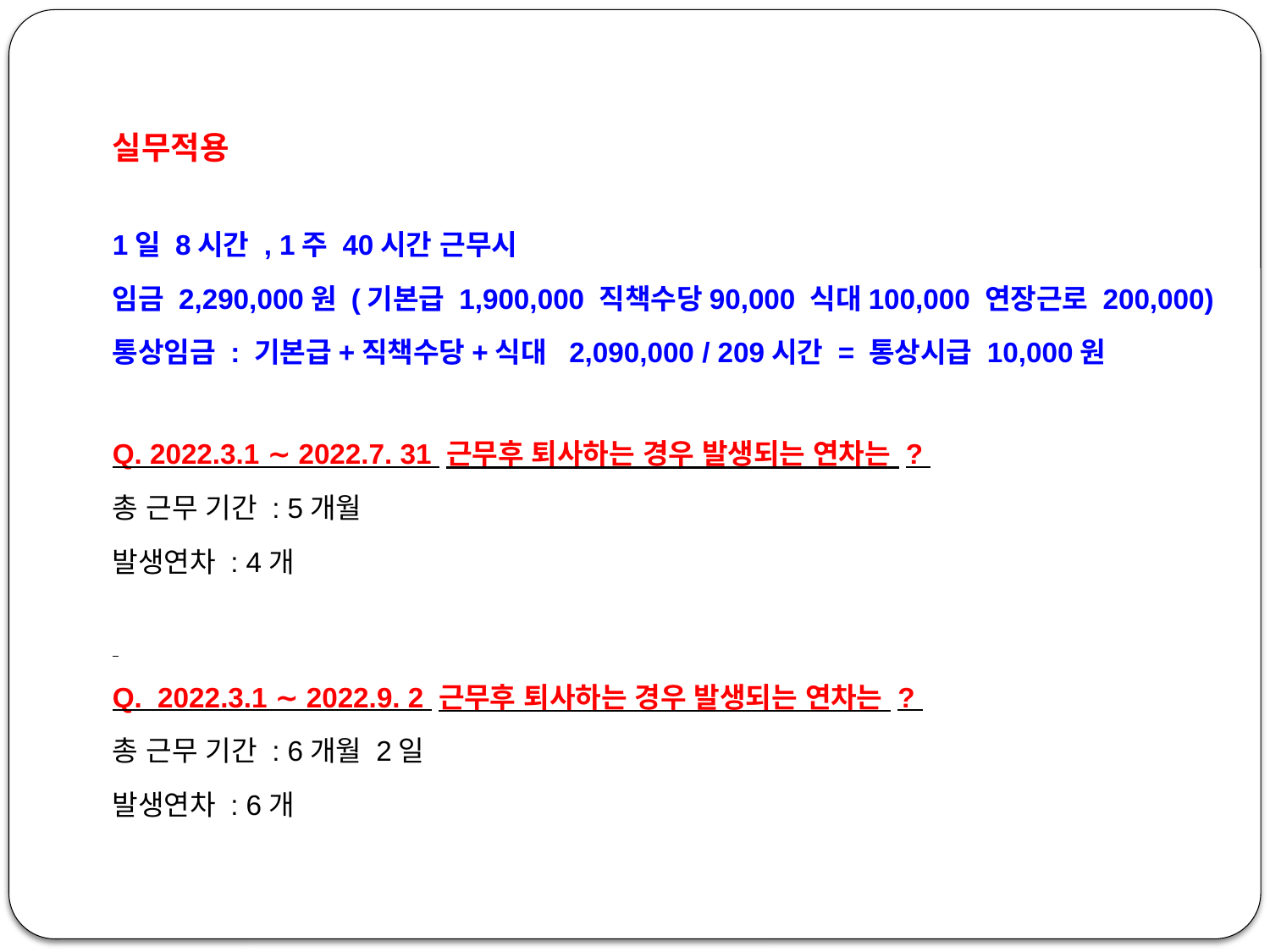

실무적용

1일 8시간 , 1주 40시간 근무시
임금 2,290,000원 (기본급 1,900,000 직책수당90,000 식대100,000 연장근로 200,000)
통상임금 : 기본급+직책수당+식대  2,090,000 / 209시간 = 통상시급 10,000원

Q. 2022.3.1 ∼ 2022.7. 31 근무후 퇴사하는 경우 발생되는 연차는 ?
총 근무 기간 : 5개월
발생연차 : 4개

Q.  2022.3.1 ∼ 2022.9. 2 근무후 퇴사하는 경우 발생되는 연차는 ?
총 근무 기간 : 6개월 2일
발생연차 : 6개